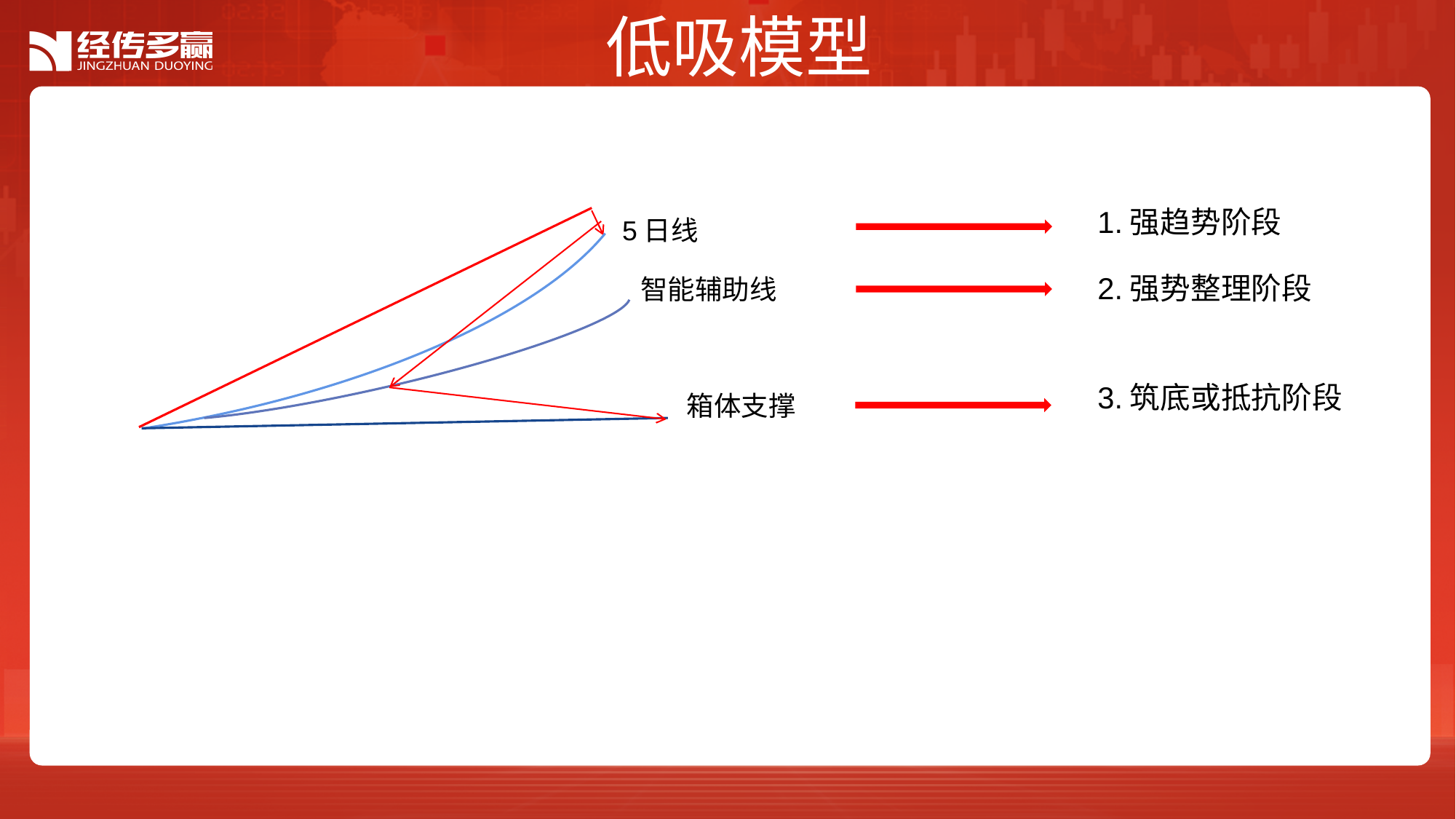

低吸模型

1.强趋势阶段

5日线

2.强势整理阶段

智能辅助线

3.筑底或抵抗阶段

箱体支撑